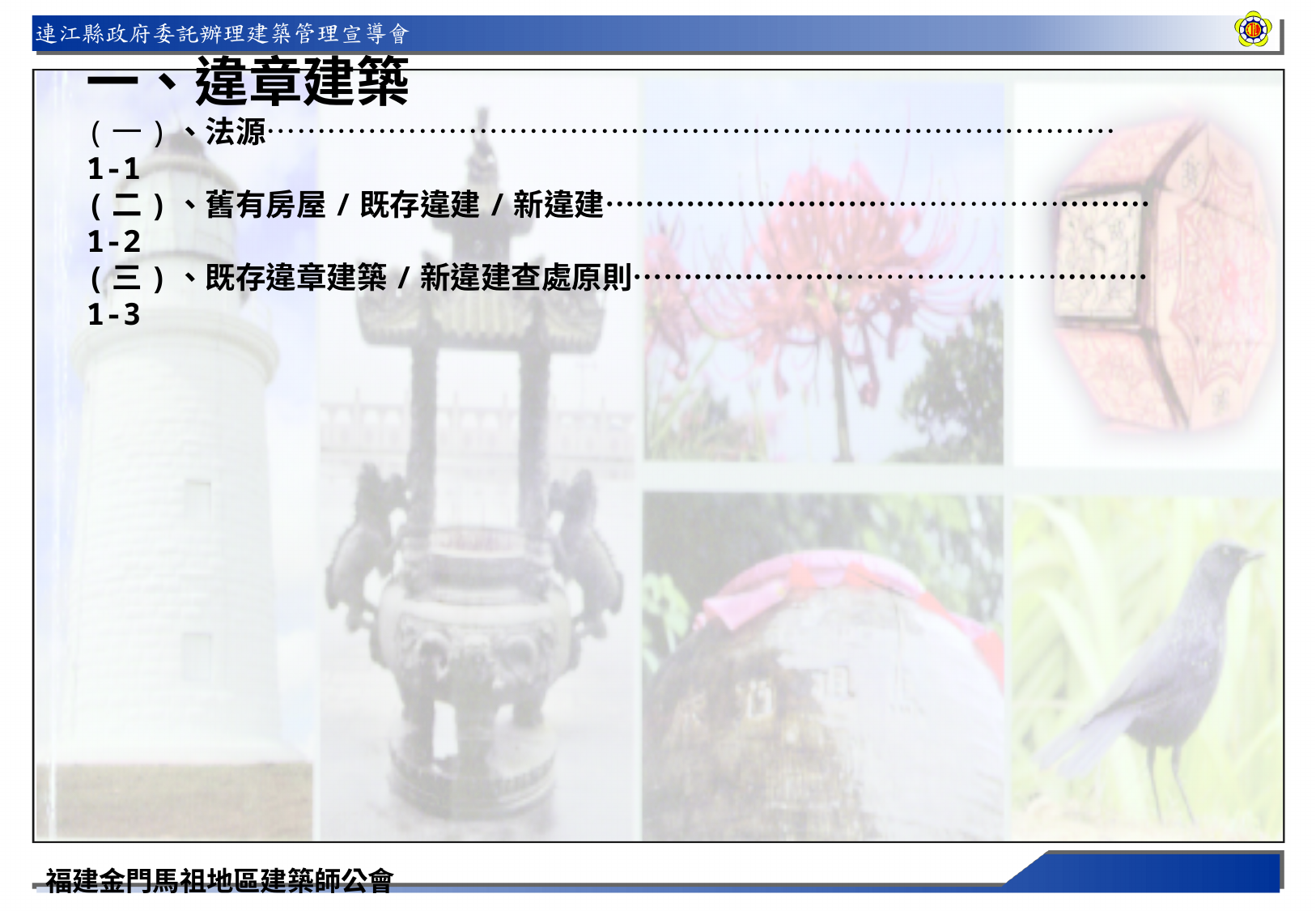

一、違章建築
(一)、法源…………………………………………………………………………1-1
(二)、舊有房屋/既存違建/新違建………………………………………………1-2
(三)、既存違章建築/新違建查處原則……………………………………………1-3
福建金門馬祖地區建築師公會